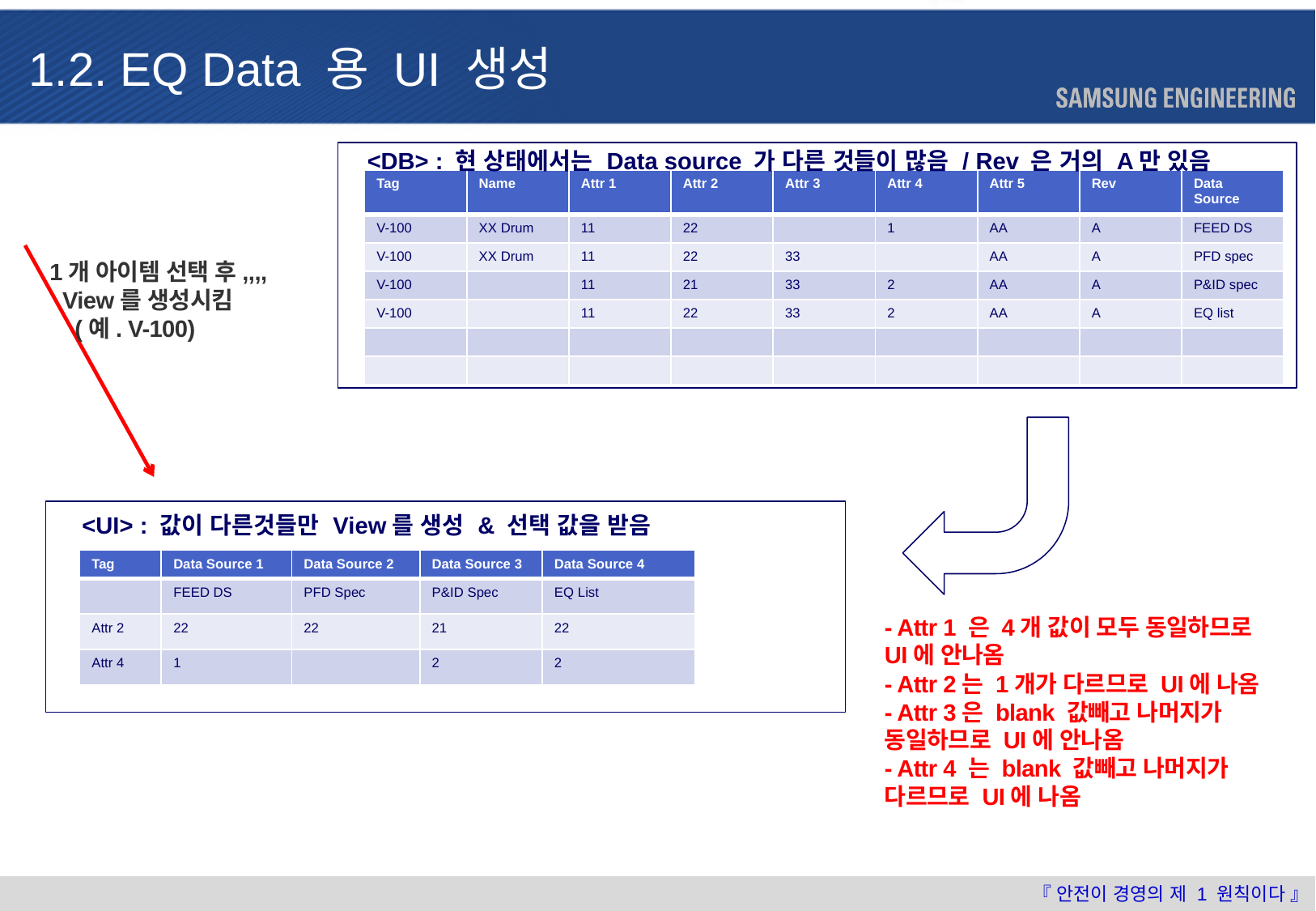

1.2. EQ Data 용 UI 생성
<DB> : 현 상태에서는 Data source 가 다른 것들이 많음 / Rev 은 거의 A만 있음

| Tag | Name | Attr 1 | Attr 2 | Attr 3 | Attr 4 | Attr 5 | Rev | Data Source |
| --- | --- | --- | --- | --- | --- | --- | --- | --- |
| V-100 | XX Drum | 11 | 22 |  | 1 | AA | A | FEED DS |
| V-100 | XX Drum | 11 | 22 | 33 |  | AA | A | PFD spec |
| V-100 |  | 11 | 21 | 33 | 2 | AA | A | P&ID spec |
| V-100 |  | 11 | 22 | 33 | 2 | AA | A | EQ list |
|  |  |  |  |  |  |  |  |  |
|  |  |  |  |  |  |  |  |  |
1개 아이템 선택 후,,,,
  View를 생성시킴
    (예. V-100)

<UI> : 값이 다른것들만 View를 생성 & 선택 값을 받음

| Tag | Data Source 1 | Data Source 2 | Data Source 3 | Data Source 4 |
| --- | --- | --- | --- | --- |
|  | FEED DS | PFD Spec | P&ID Spec | EQ List |
| Attr 2 | 22 | 22 | 21 | 22 |
| Attr 4 | 1 |  | 2 | 2 |

- Attr 1 은 4개 값이 모두 동일하므로
UI에 안나옴
- Attr 2는 1개가 다르므로 UI에 나옴
- Attr 3은 blank 값빼고 나머지가 동일하므로 UI에 안나옴
- Attr 4 는 blank 값빼고 나머지가 다르므로 UI에 나옴